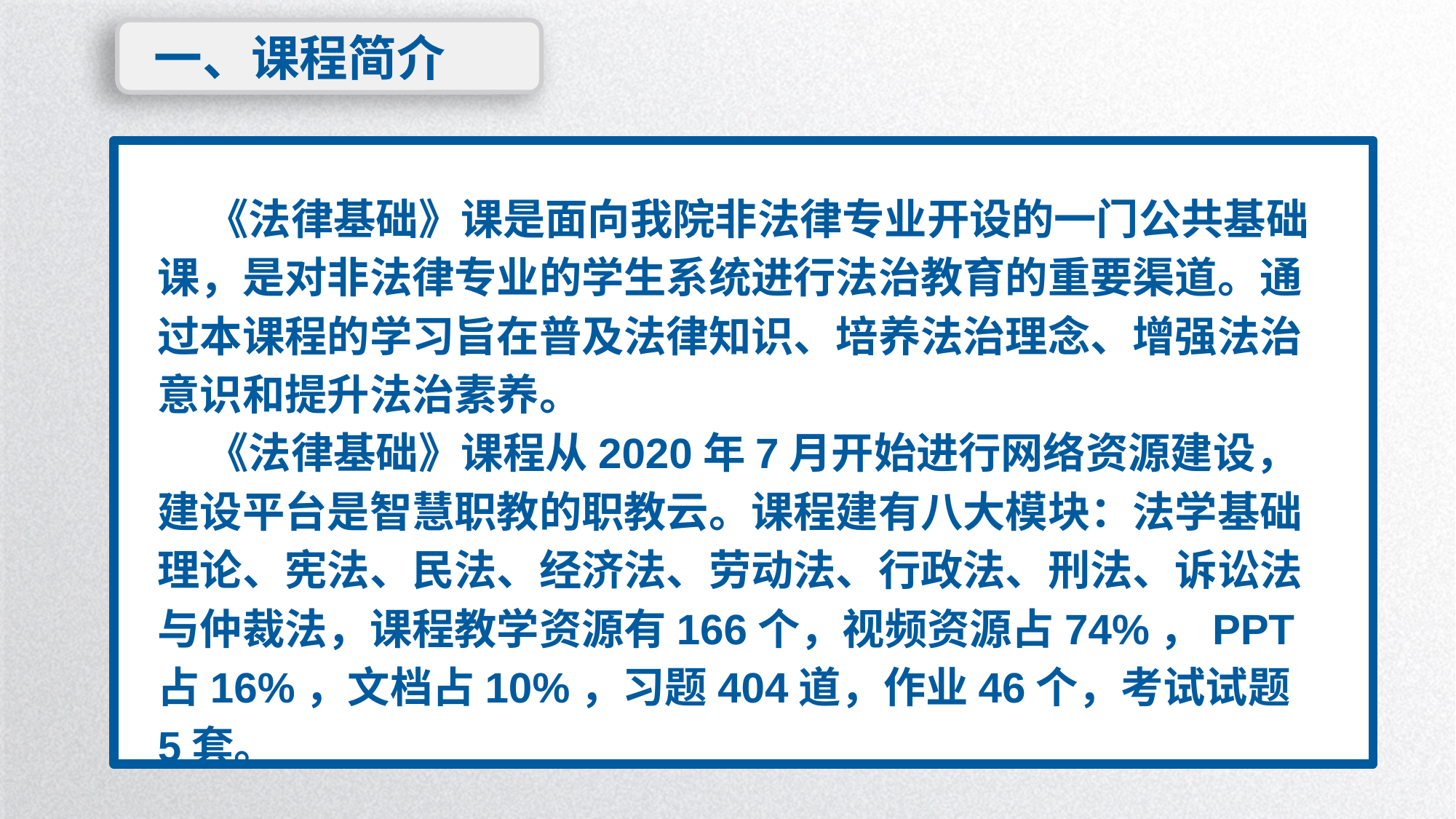

一、课程简介

    《法律基础》课是面向我院非法律专业开设的一门公共基础课，是对非法律专业的学生系统进行法治教育的重要渠道。通过本课程的学习旨在普及法律知识、培养法治理念、增强法治意识和提升法治素养。
    《法律基础》课程从2020年7月开始进行网络资源建设，建设平台是智慧职教的职教云。课程建有八大模块：法学基础理论、宪法、民法、经济法、劳动法、行政法、刑法、诉讼法与仲裁法，课程教学资源有166个，视频资源占74%，PPT占16%，文档占10%，习题404道，作业46个，考试试题5套。
延时符